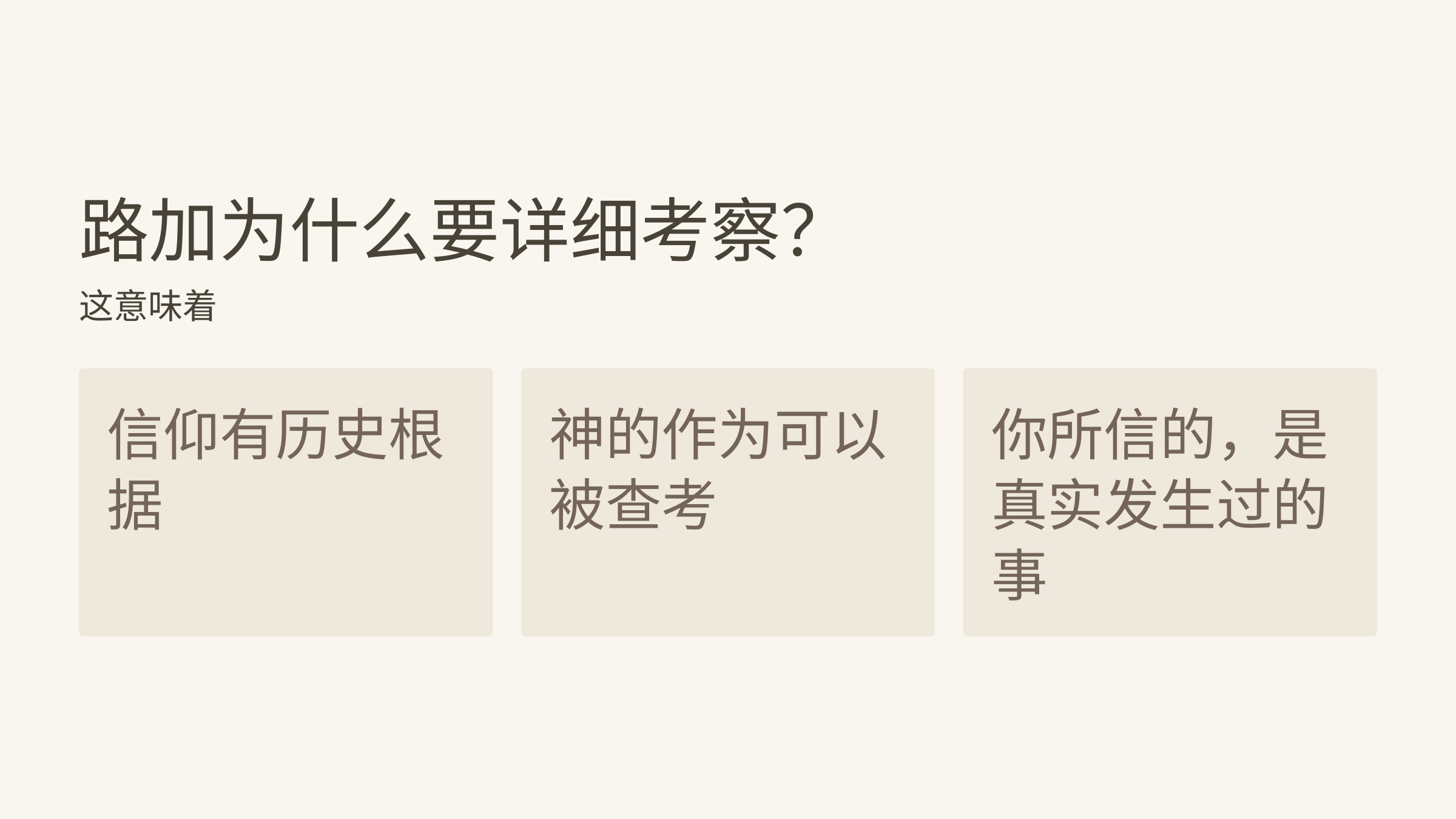

路加为什么要详细考察？
这意味着

信仰有历史根据
神的作为可以被查考
你所信的，是真实发生过的事